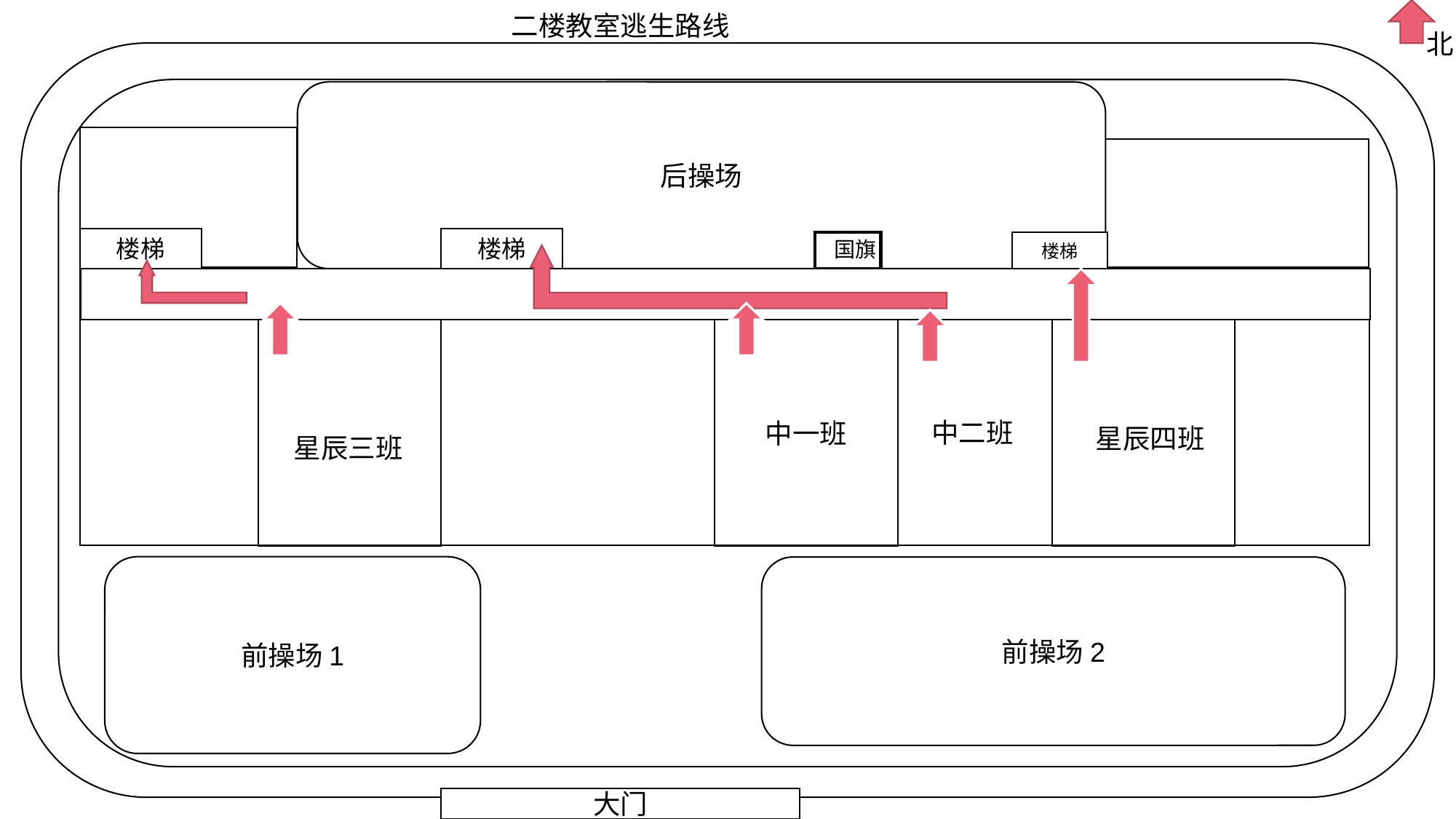

二楼教室逃生路线
北

后操场

楼梯
楼梯
国旗

楼梯

中一班

中二班
星辰四班
星辰三班

前操场1
前操场2
大门